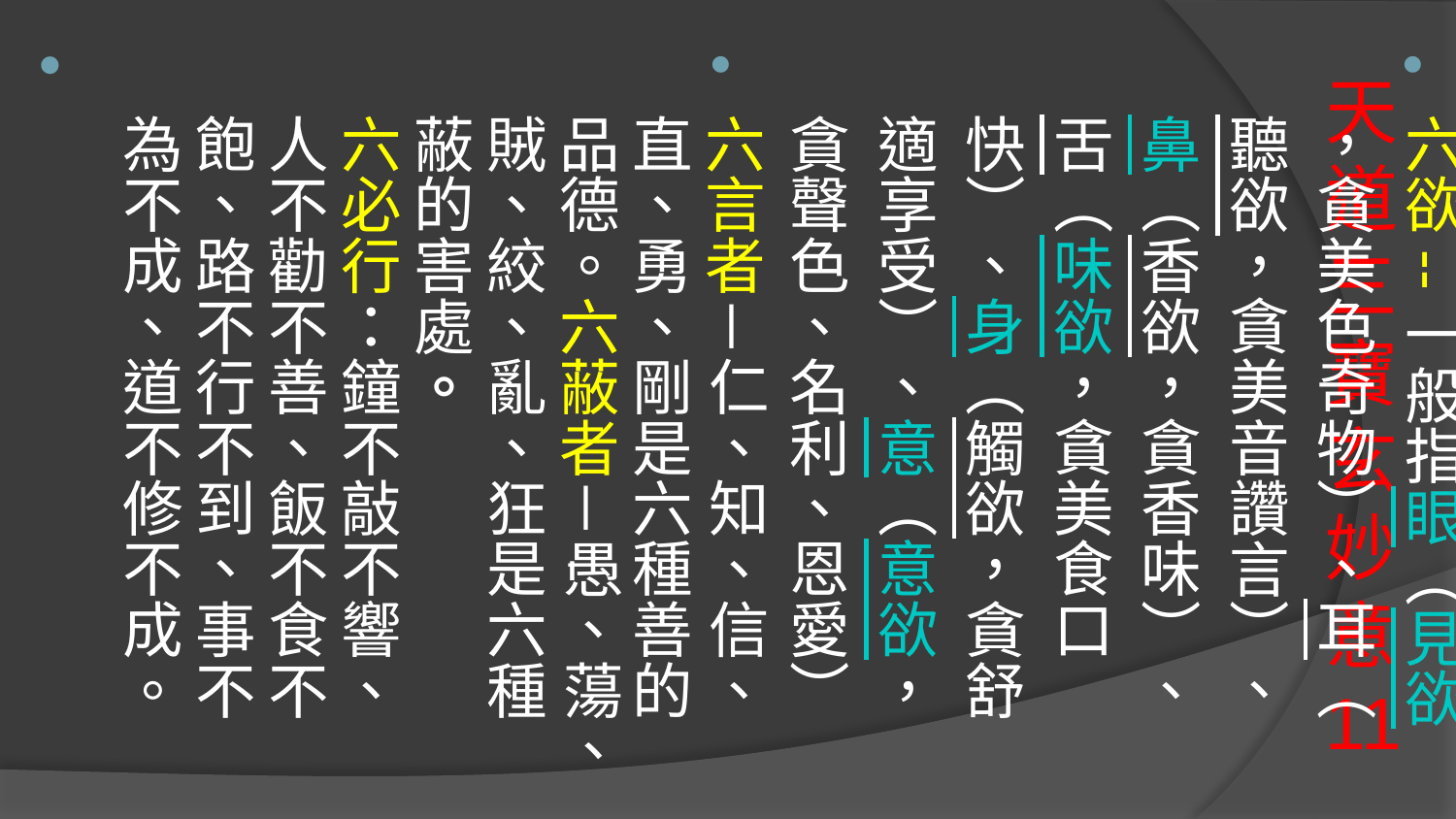

六欲--一般指眼（見欲，貪美色奇物）、耳（聽欲，貪美音讚言）、鼻（香欲，貪香味）、舌（味欲，貪美食口快）、身（觸欲，貪舒適享受）、意（意欲，貪聲色、名利、恩愛）
六言者－仁、知、信、直、勇、剛是六種善的品德。六蔽者－愚、蕩、賊、絞、亂、狂是六種蔽的害處。
六必行：鐘不敲不響、人不勸不善、飯不食不飽、路不行不到、事不為不成、道不修不成。

# 天道三寶玄妙意11